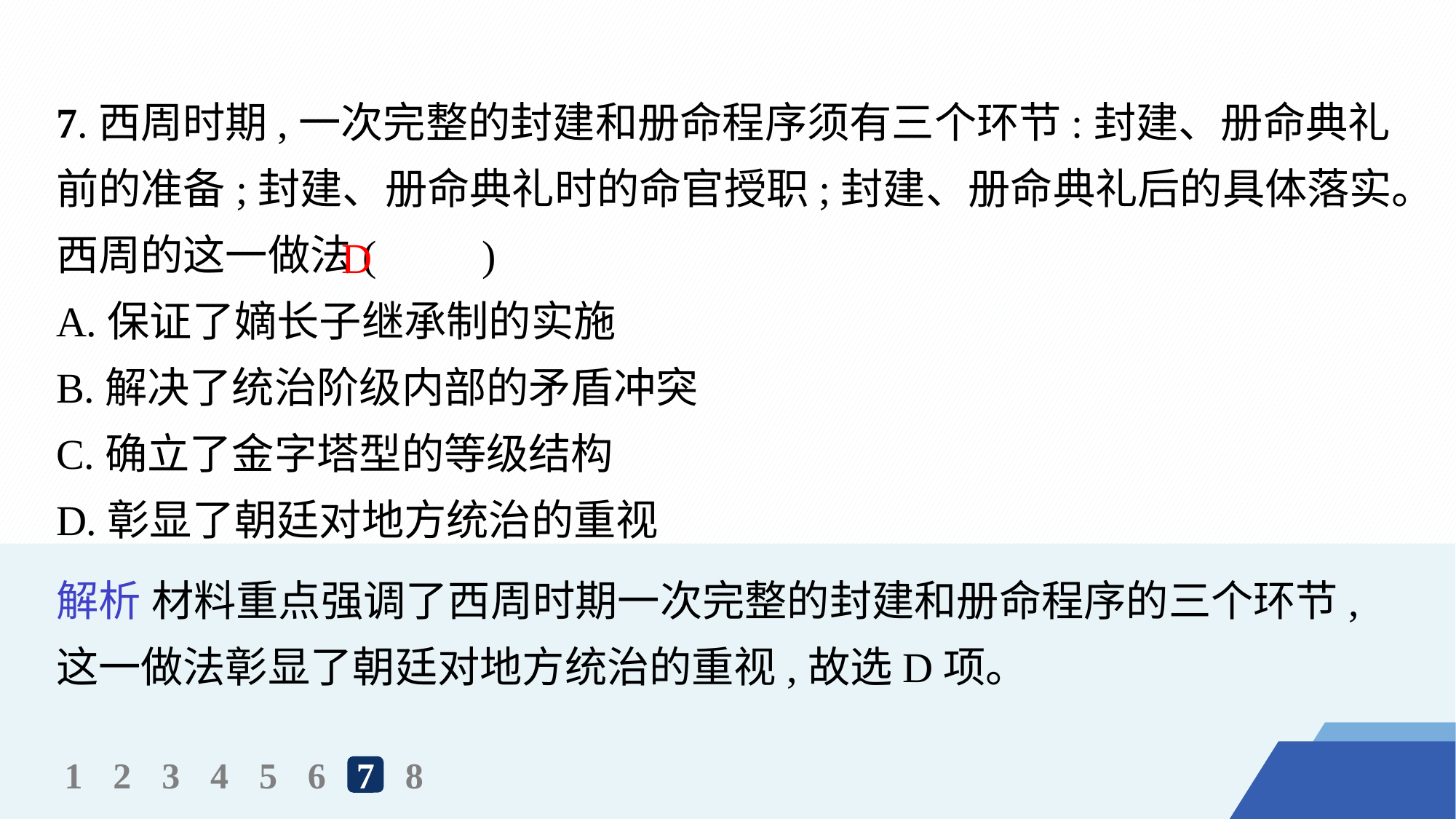

7.西周时期,一次完整的封建和册命程序须有三个环节:封建、册命典礼前的准备;封建、册命典礼时的命官授职;封建、册命典礼后的具体落实。西周的这一做法(　　)
A.保证了嫡长子继承制的实施
B.解决了统治阶级内部的矛盾冲突
C.确立了金字塔型的等级结构
D.彰显了朝廷对地方统治的重视
D
解析 材料重点强调了西周时期一次完整的封建和册命程序的三个环节,这一做法彰显了朝廷对地方统治的重视,故选D项。
1
2
3
4
5
6
7
8